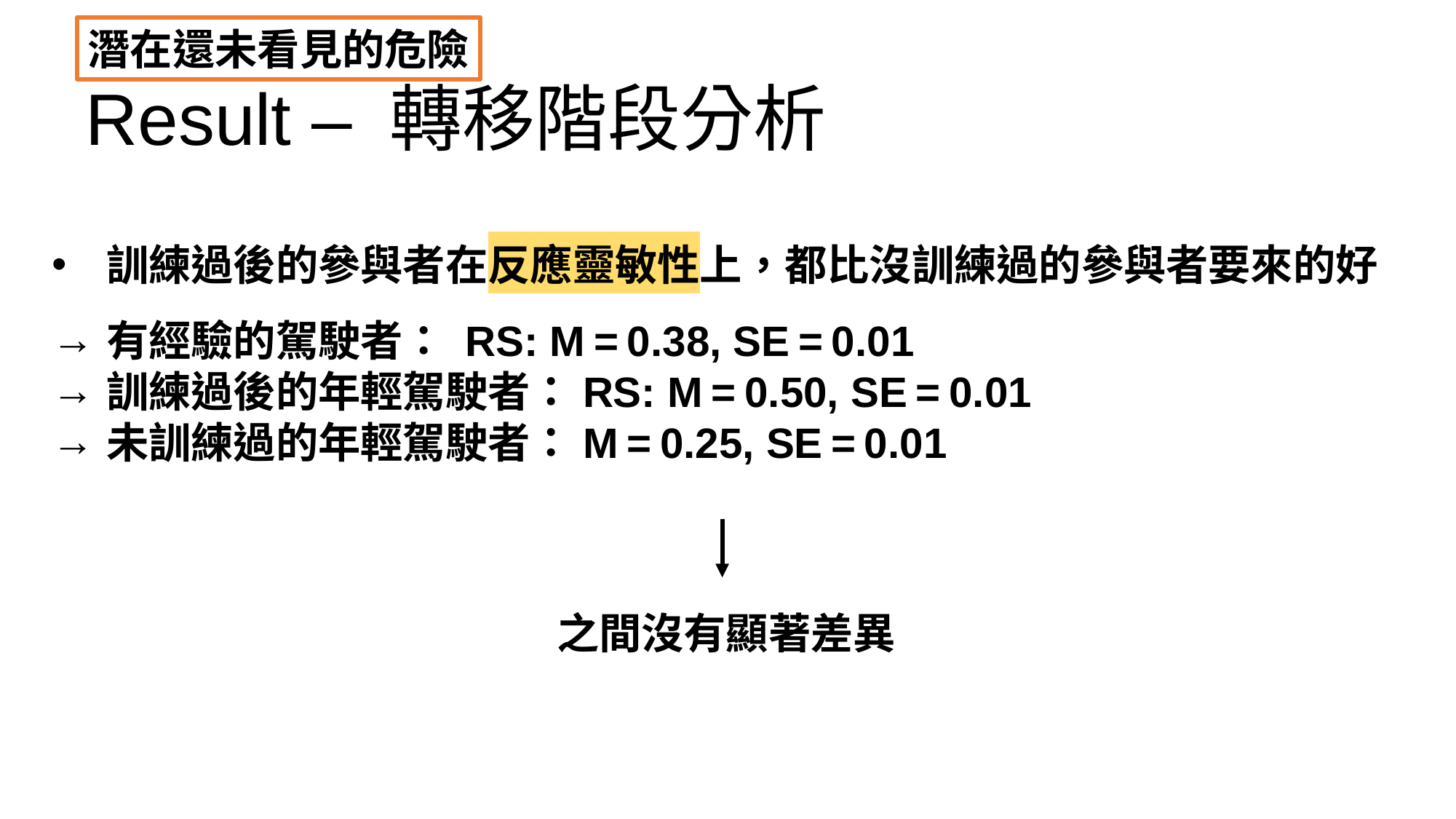

潛在還未看見的危險
Result – 轉移階段分析
訓練過後的參與者在反應靈敏性上，都比沒訓練過的參與者要來的好
有經驗的駕駛者： RS: M = 0.38, SE = 0.01
訓練過後的年輕駕駛者：RS: M = 0.50, SE = 0.01
未訓練過的年輕駕駛者：M = 0.25, SE = 0.01
之間沒有顯著差異